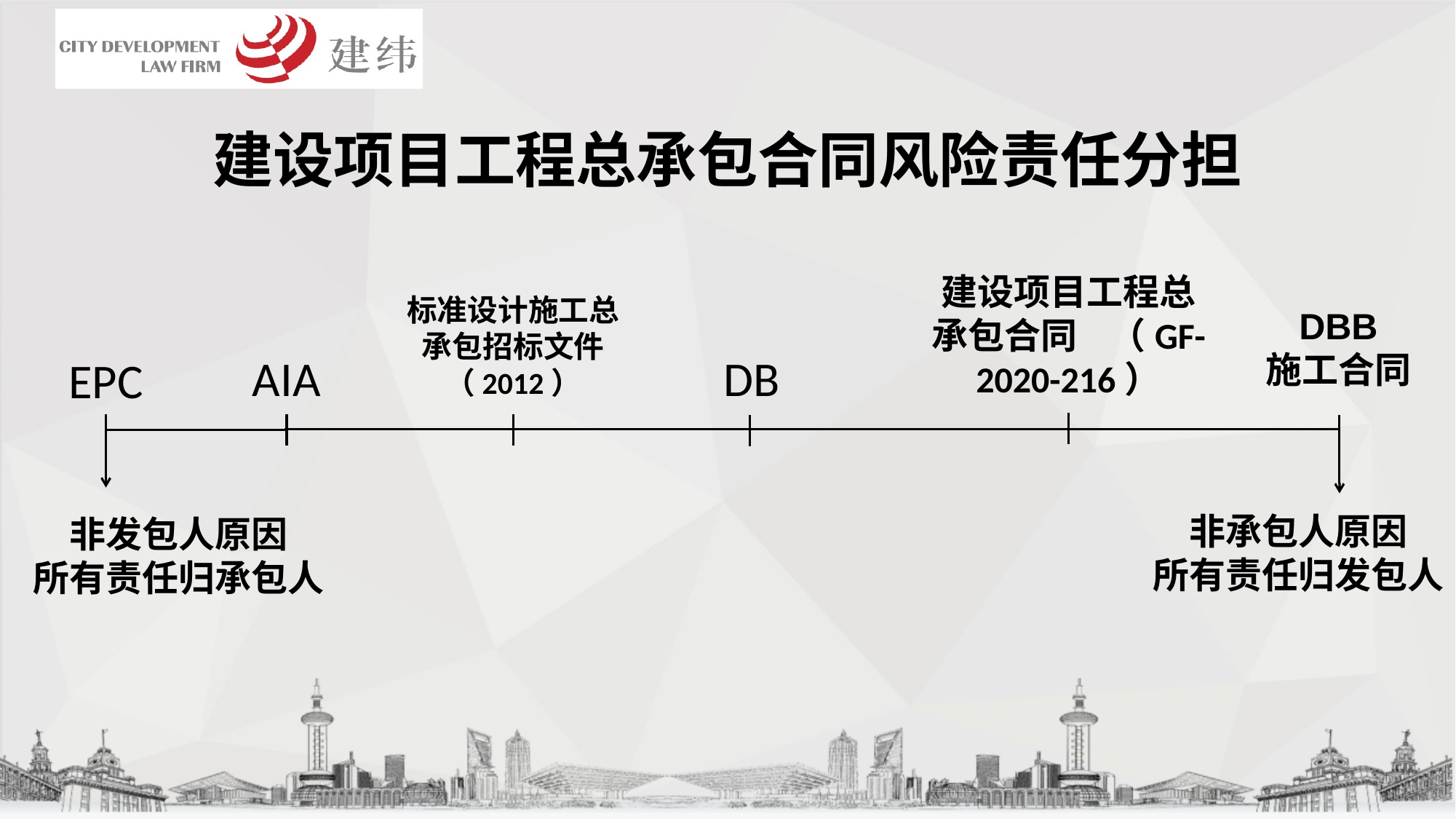

建设项目工程总承包合同风险责任分担
建设项目工程总承包合同    （GF-2020-216）
标准设计施工总承包招标文件（2012）
DBB
施工合同
AIA
DB
EPC
非承包人原因
所有责任归发包人
非发包人原因
所有责任归承包人